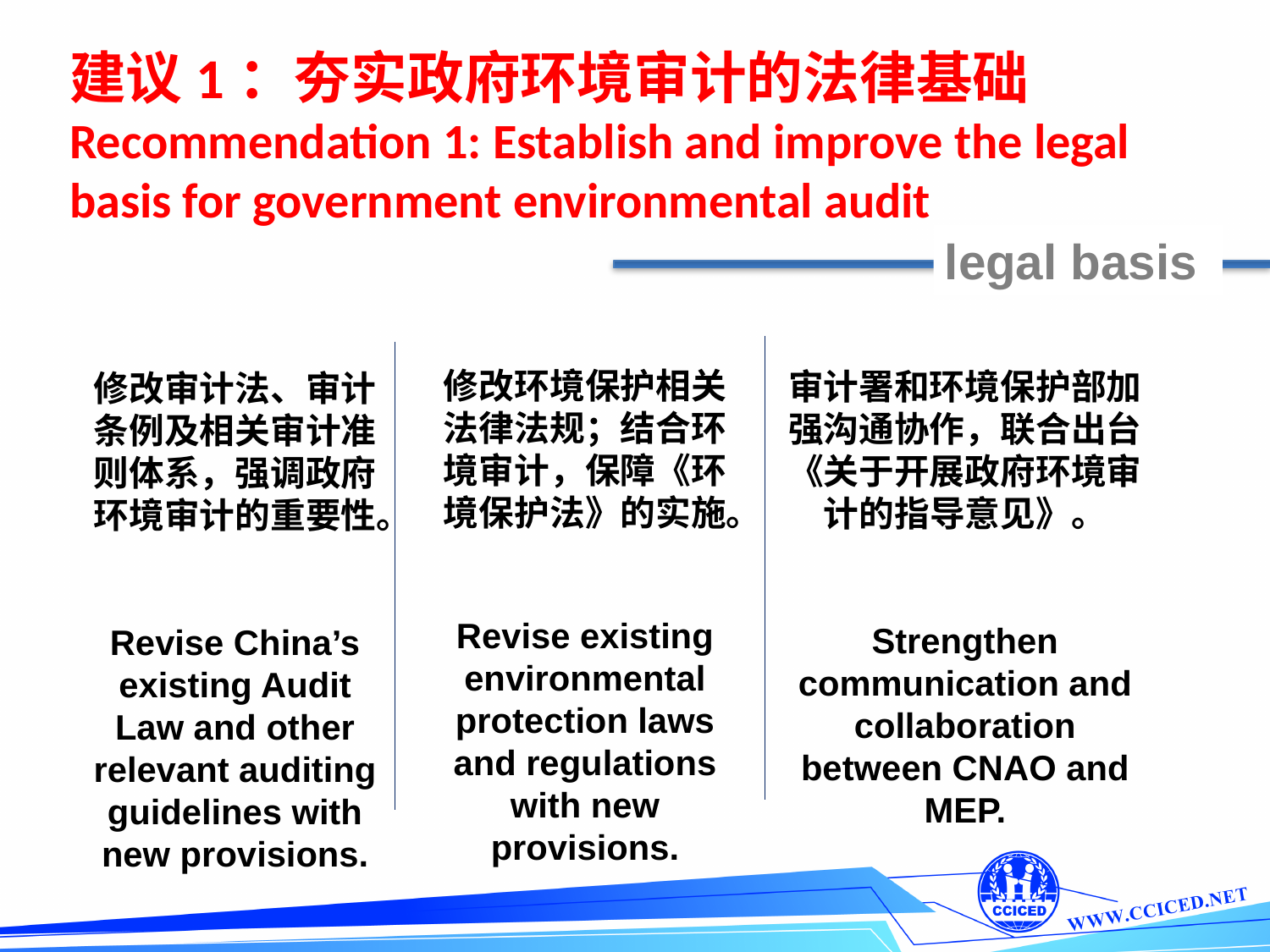

# 建议1：夯实政府环境审计的法律基础 Recommendation 1: Establish and improve the legal basis for government environmental audit
legal basis

修改环境保护相关法律法规；结合环境审计，保障《环境保护法》的实施。

Revise existing environmental protection laws and regulations with new provisions.
审计署和环境保护部加强沟通协作，联合出台《关于开展政府环境审计的指导意见》。

Strengthen communication and collaboration between CNAO and MEP.
修改审计法、审计条例及相关审计准则体系，强调政府环境审计的重要性。

Revise China’s existing Audit Law and other relevant auditing guidelines with new provisions.